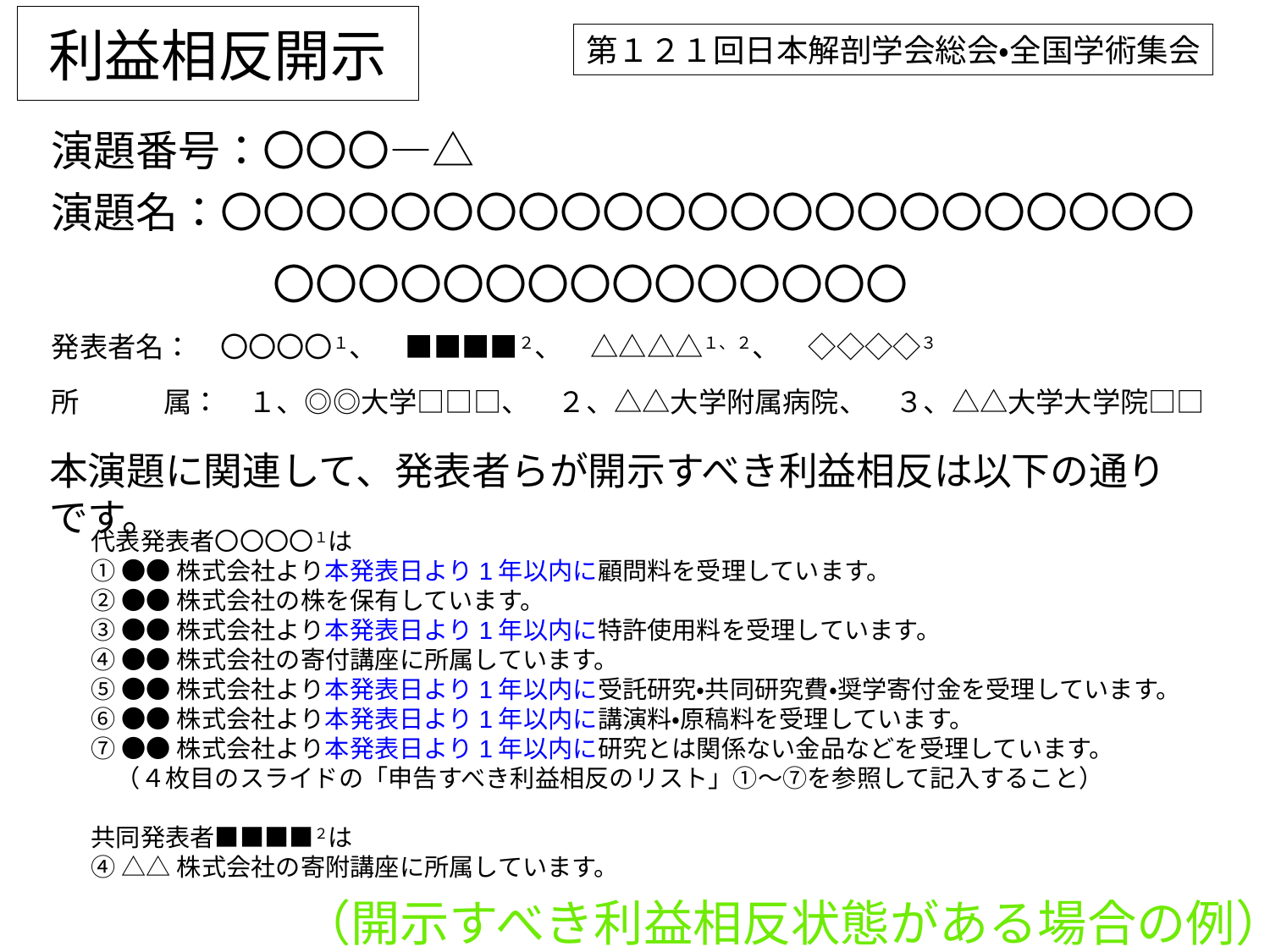

# 利益相反開示
第１２１回日本解剖学会総会・全国学術集会
演題番号：〇〇〇—△
演題名：〇〇〇〇〇〇〇〇〇〇〇〇〇〇〇〇〇〇〇〇〇〇〇
　　　　　 〇〇〇〇〇〇〇〇〇〇〇〇〇〇〇
発表者名：　〇〇〇〇１、　■■■■２、　△△△△１、２、　◇◇◇◇３
所　　　属：　１、◎◎大学□□□、　２、△△大学附属病院、　３、△△大学大学院□□

本演題に関連して、発表者らが開示すべき利益相反は以下の通りです。
代表発表者〇〇〇〇１は
① ●●株式会社より本発表日より1年以内に顧問料を受理しています。
② ●●株式会社の株を保有しています。
③ ●●株式会社より本発表日より1年以内に特許使用料を受理しています。
④ ●●株式会社の寄付講座に所属しています。
⑤ ●●株式会社より本発表日より1年以内に受託研究・共同研究費・奨学寄付金を受理しています。
⑥ ●●株式会社より本発表日より1年以内に講演料・原稿料を受理しています。
⑦ ●●株式会社より本発表日より1年以内に研究とは関係ない金品などを受理しています。
　（４枚目のスライドの「申告すべき利益相反のリスト」①～⑦を参照して記入すること）

共同発表者■■■■２は
④ △△株式会社の寄附講座に所属しています。
（開示すべき利益相反状態がある場合の例）